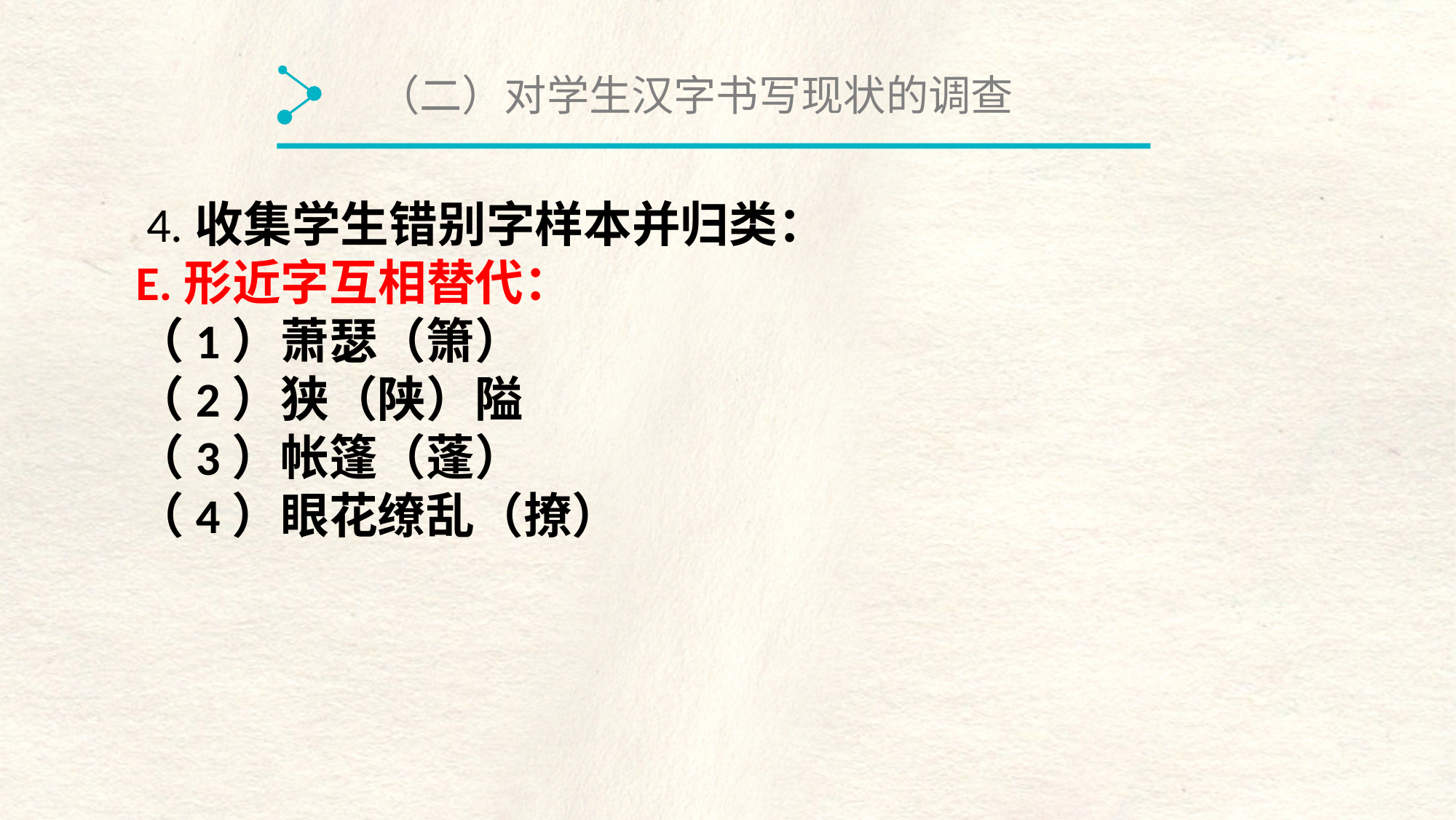

（二）对学生汉字书写现状的调查

 4.收集学生错别字样本并归类：
E.形近字互相替代：
（1）萧瑟（箫）
（2）狭（陕）隘
（3）帐篷（蓬）
（4）眼花缭乱（撩）